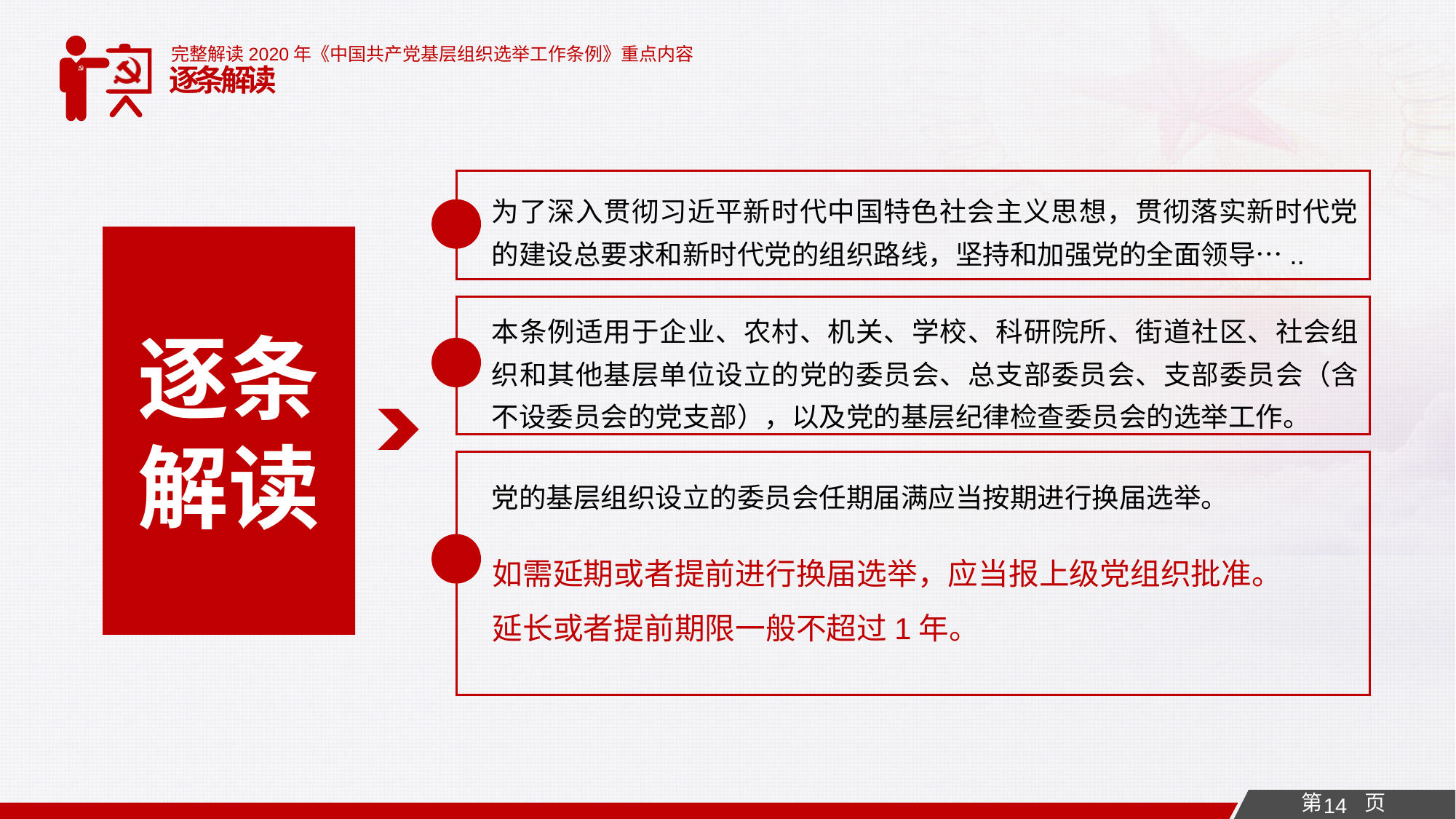

完整解读2020年《中国共产党基层组织选举工作条例》重点内容
逐条解读

为了深入贯彻习近平新时代中国特色社会主义思想，贯彻落实新时代党的建设总要求和新时代党的组织路线，坚持和加强党的全面领导…..

逐条解读

本条例适用于企业、农村、机关、学校、科研院所、街道社区、社会组织和其他基层单位设立的党的委员会、总支部委员会、支部委员会（含不设委员会的党支部），以及党的基层纪律检查委员会的选举工作。

党的基层组织设立的委员会任期届满应当按期进行换届选举。

如需延期或者提前进行换届选举，应当报上级党组织批准。
延长或者提前期限一般不超过1年。